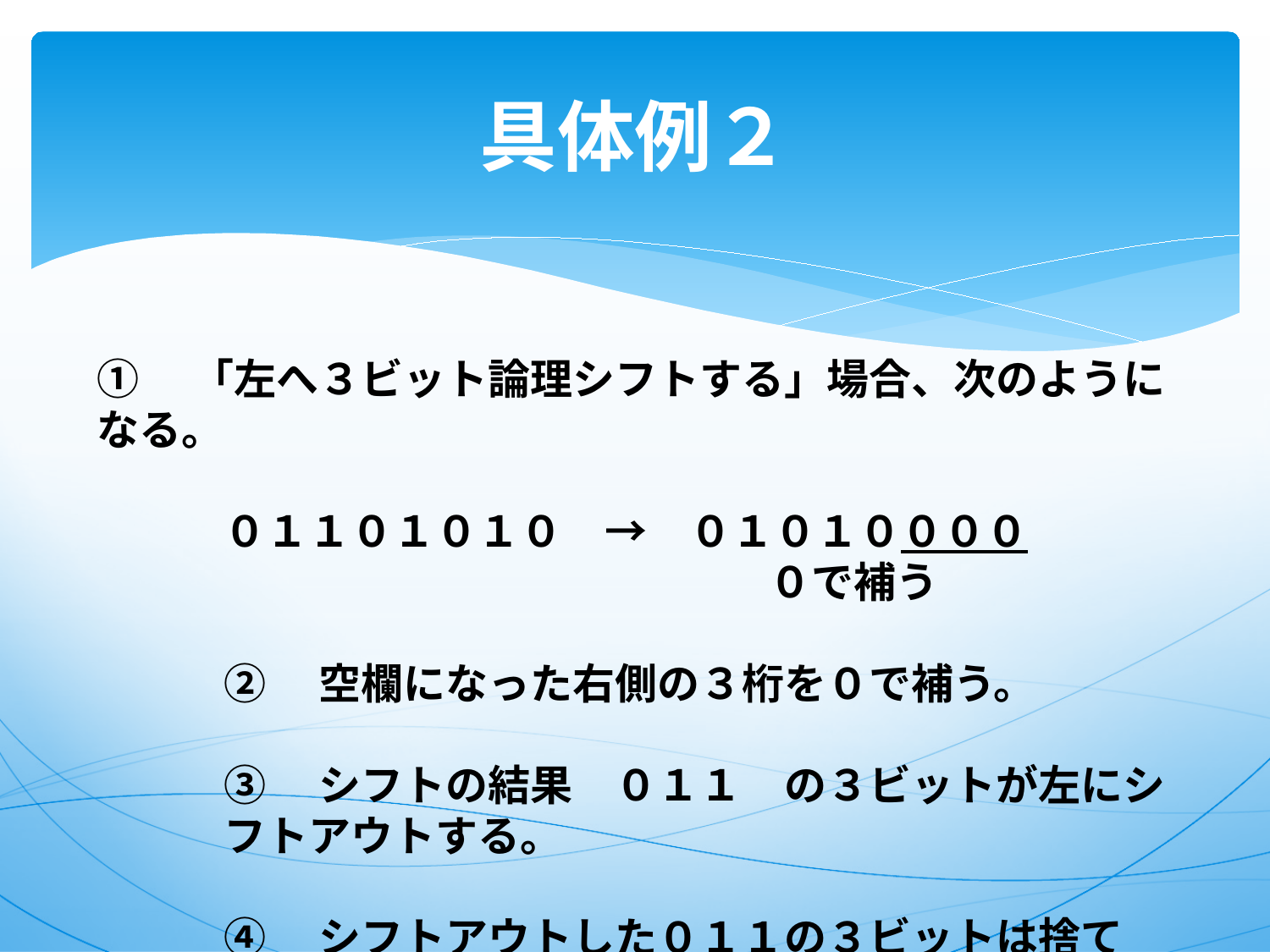

# 具体例２
①　「左へ３ビット論理シフトする」場合、次のようになる。

０１１０１０１０　→　０１０１００００
                                  　　　　　０で補う

②　空欄になった右側の３桁を０で補う。

③　シフトの結果　０１１　の３ビットが左にシフトアウトする。

④　シフトアウトした０１１の３ビットは捨てる。